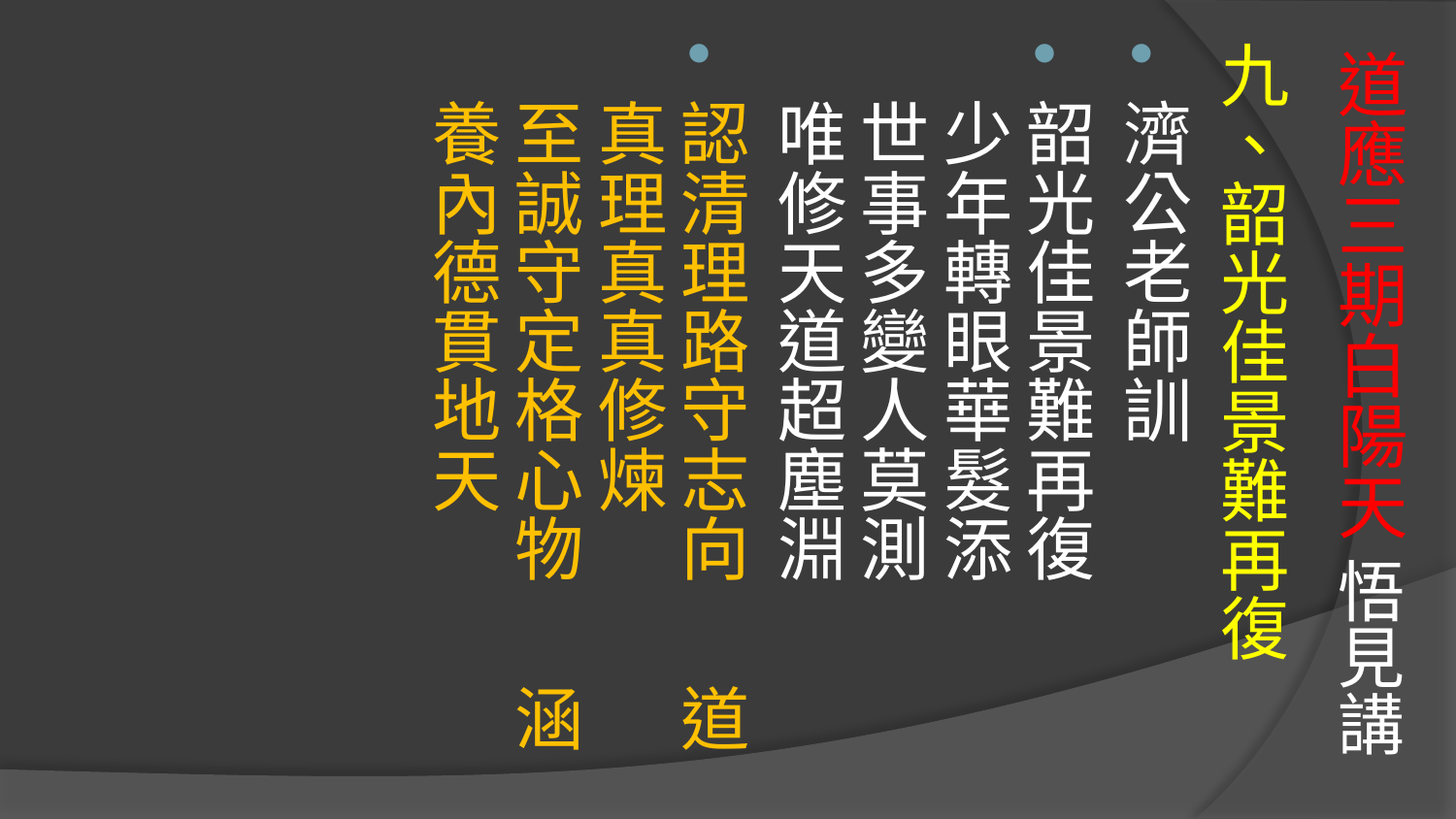

# 道應三期白陽天 悟見講
九、韶光佳景難再復
濟公老師訓
韶光佳景難再復            少年轉眼華髮添
世事多變人莫測              唯修天道超塵淵
認清理路守志向　  道真理真真修煉
至誠守定格心物　  涵養內德貫地天